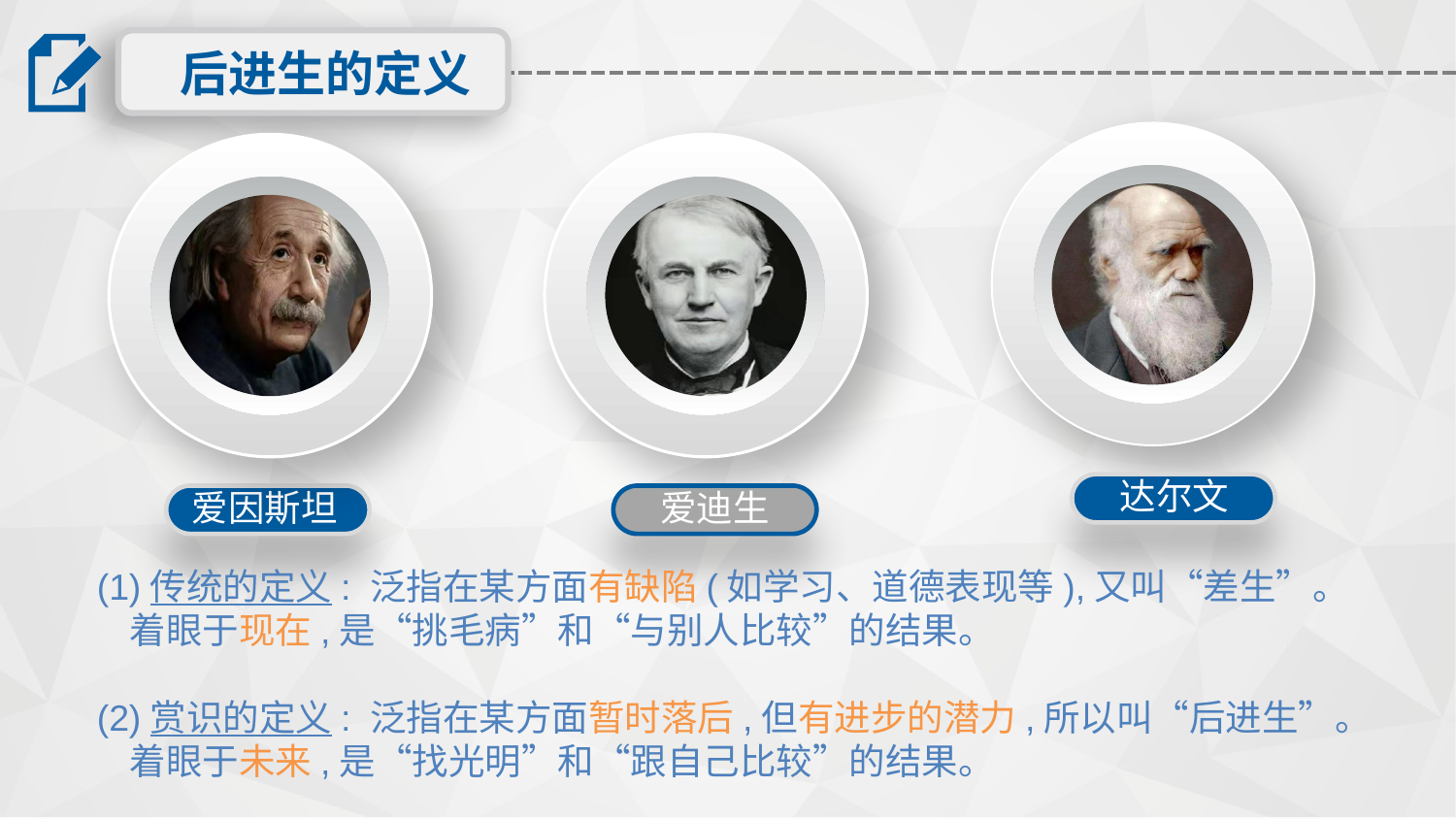

后进生的定义

达尔文

爱因斯坦

爱迪生

(1)传统的定义: 泛指在某方面有缺陷(如学习、道德表现等),又叫“差生”。       着眼于现在,是“挑毛病”和“与别人比较”的结果。

(2)赏识的定义: 泛指在某方面暂时落后,但有进步的潜力,所以叫“后进生”。    着眼于未来,是“找光明”和“跟自己比较”的结果。